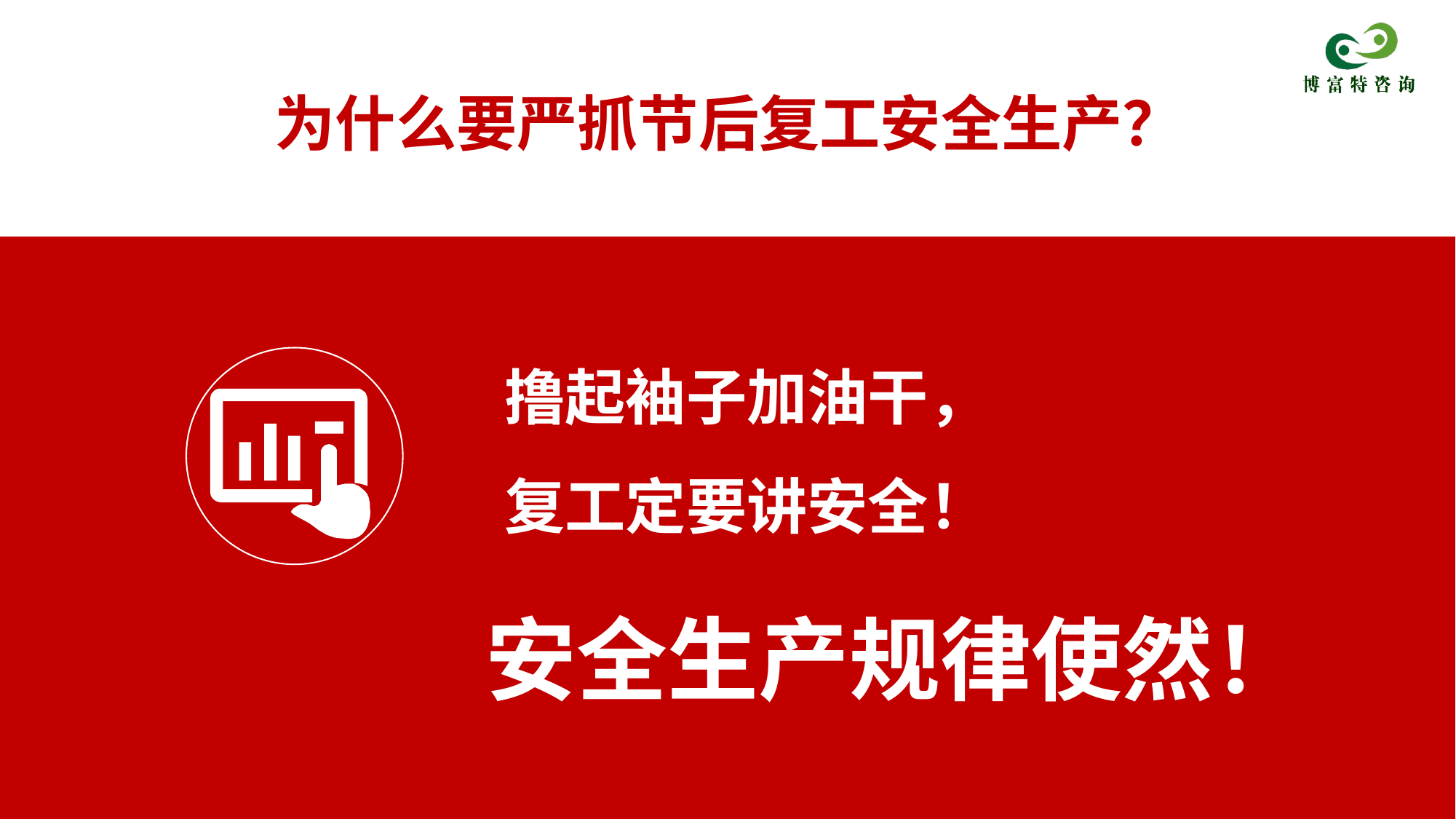

为什么要严抓节后复工安全生产？
撸起袖子加油干，
复工定要讲安全！

安全生产规律使然！